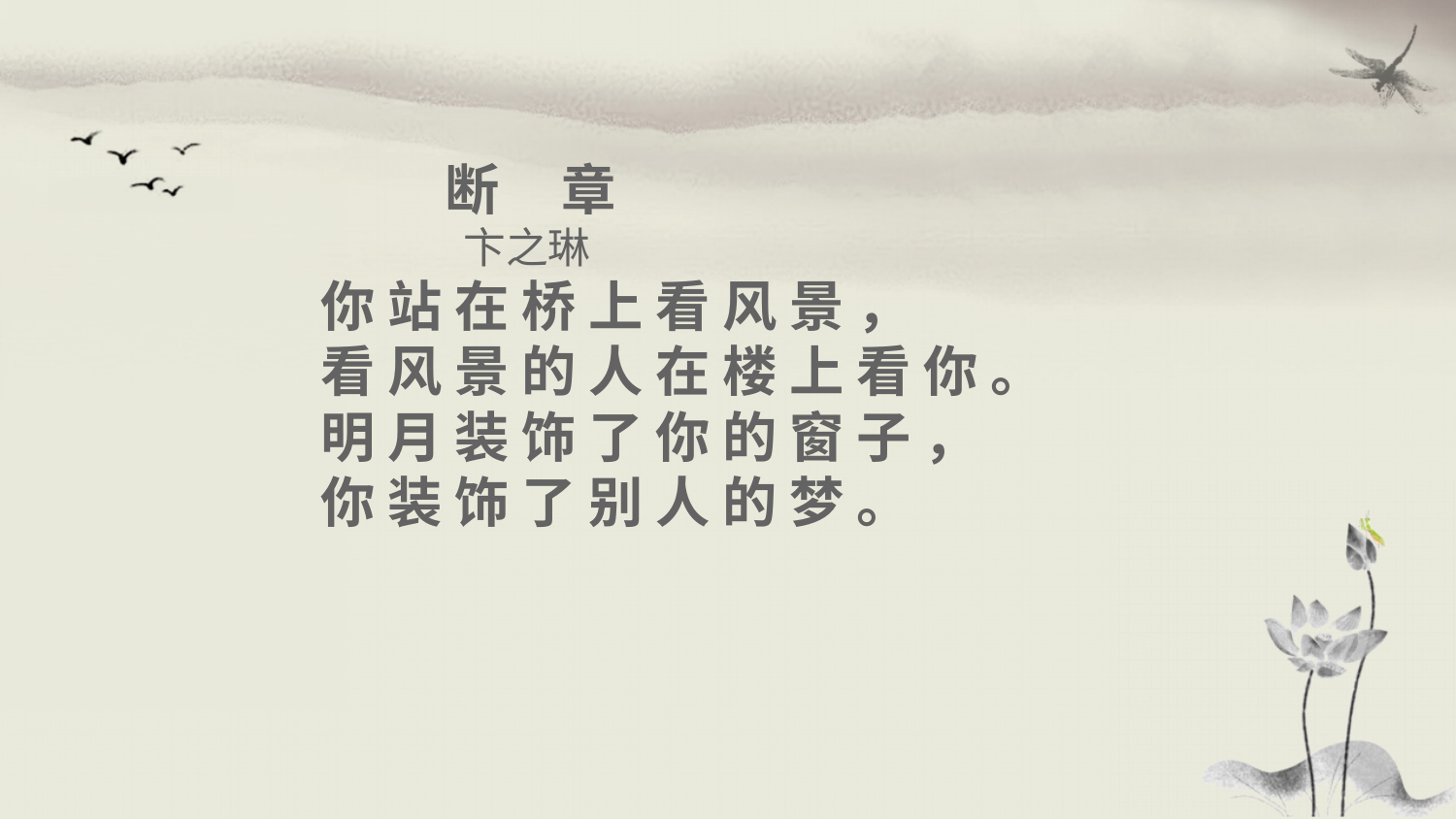

断     章
              卞之琳
你 站 在 桥 上 看 风 景 ，
看 风 景 的 人 在 楼 上 看 你 。
明 月 装 饰 了 你 的 窗 子 ，
你 装 饰 了 别 人 的 梦 。